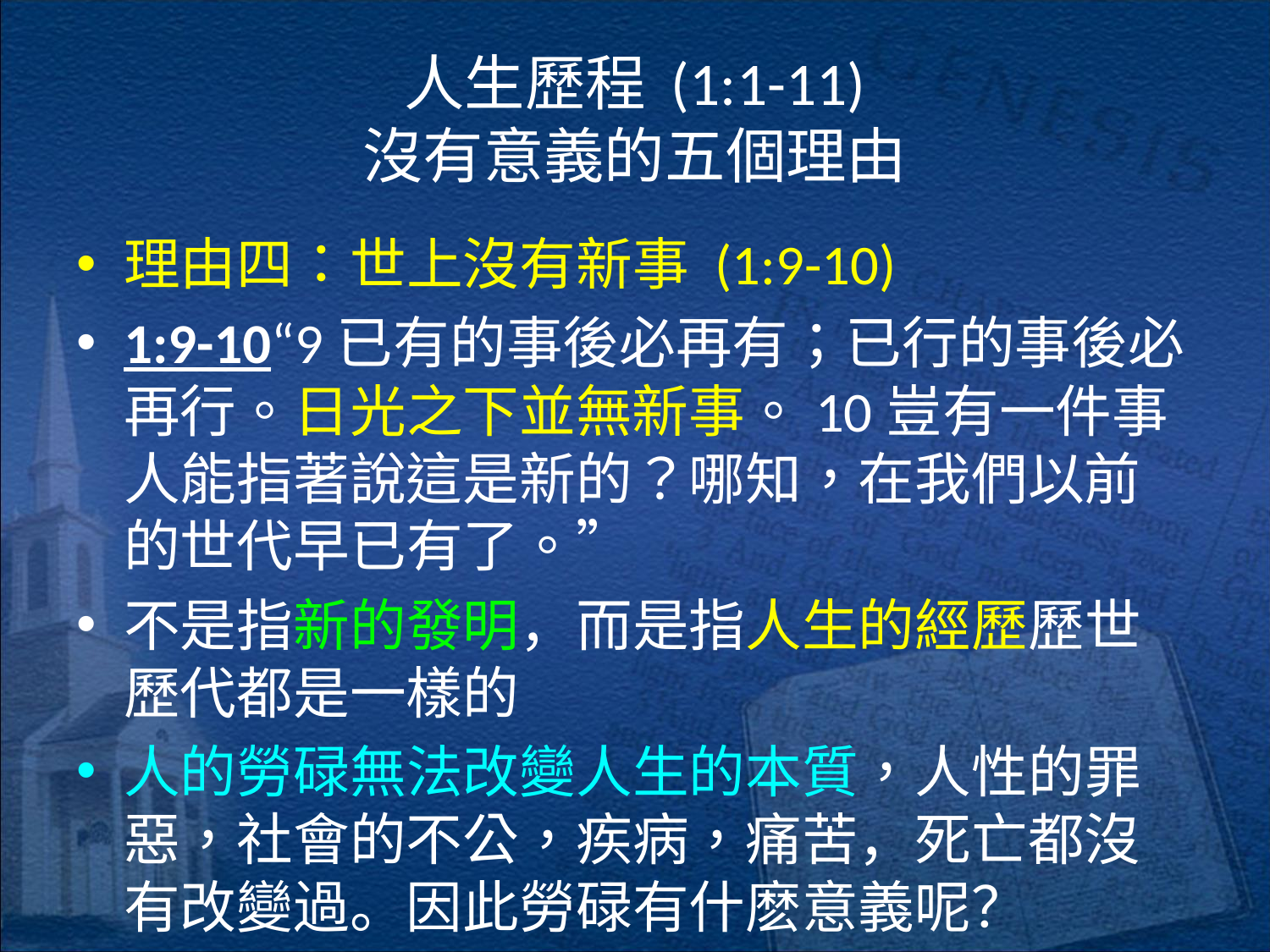

# 人生歷程 (1:1-11) 沒有意義的五個理由
理由四：世上沒有新事 (1:9-10)
1:9-10“9已有的事後必再有；已行的事後必再行。日光之下並無新事。10豈有一件事人能指著說這是新的？哪知，在我們以前的世代早已有了。”
不是指新的發明，而是指人生的經歷歷世歷代都是一樣的
人的勞碌無法改變人生的本質，人性的罪惡，社會的不公，疾病，痛苦，死亡都沒有改變過。因此勞碌有什麽意義呢？